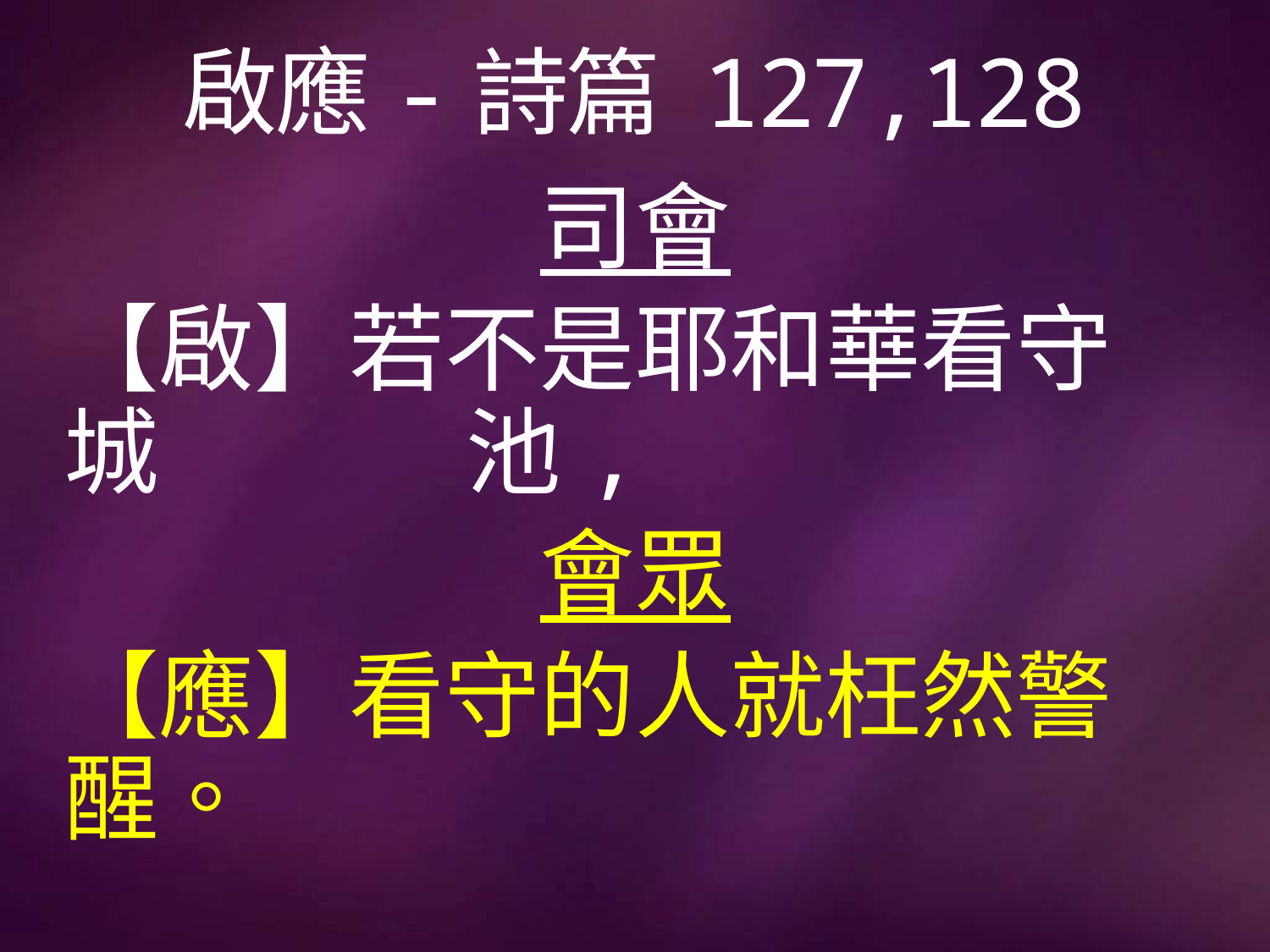

# 啟應-詩篇 127,128
司會
【啟】若不是耶和華看守城   		 池,
會眾
【應】看守的人就枉然警醒。